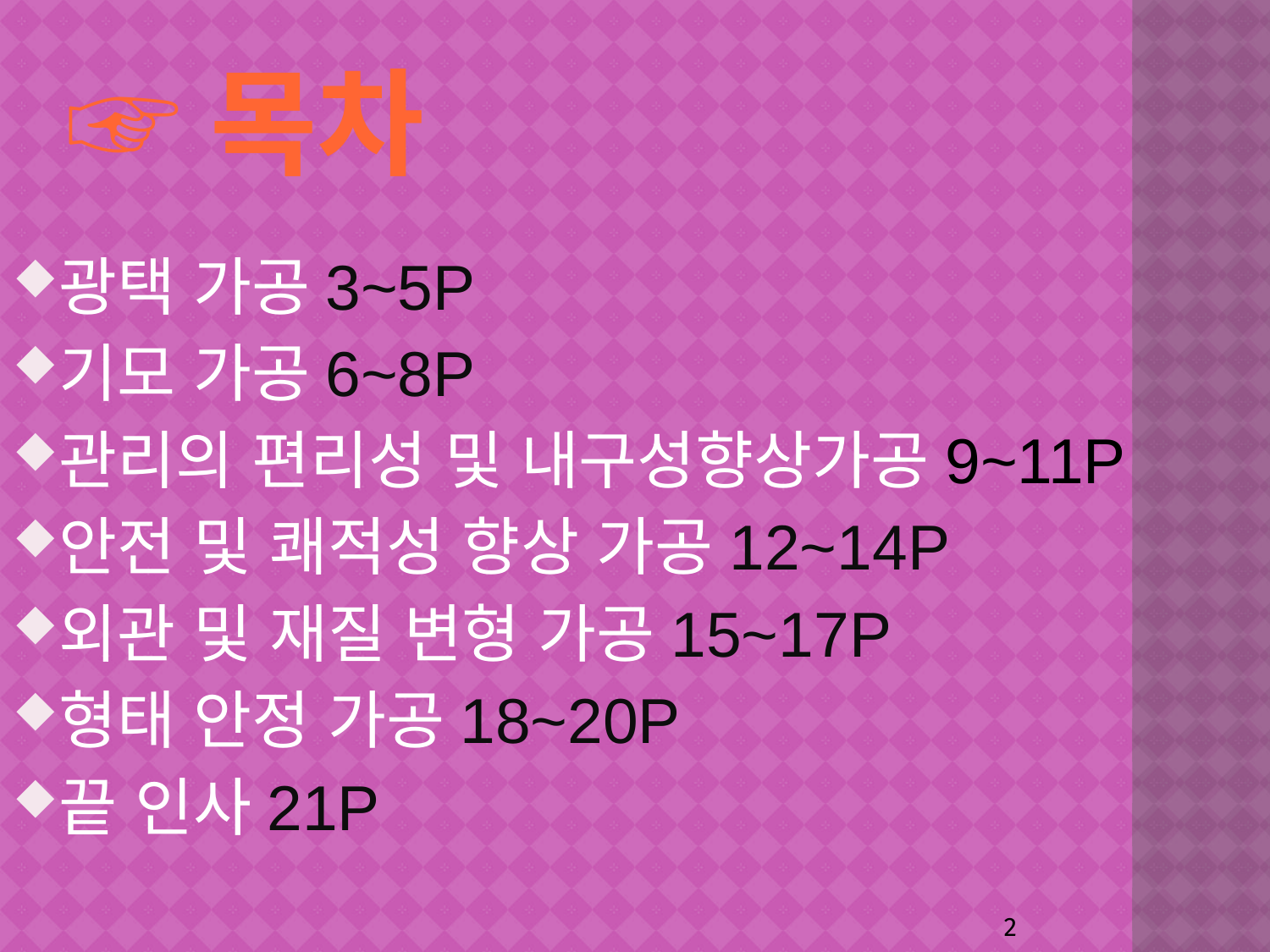

# ☞목차
광택 가공3~5P
기모 가공6~8P
관리의 편리성 및 내구성향상가공9~11P
안전 및 쾌적성 향상 가공12~14P
외관 및 재질 변형 가공15~17P
형태 안정 가공18~20P
끝 인사21P

2